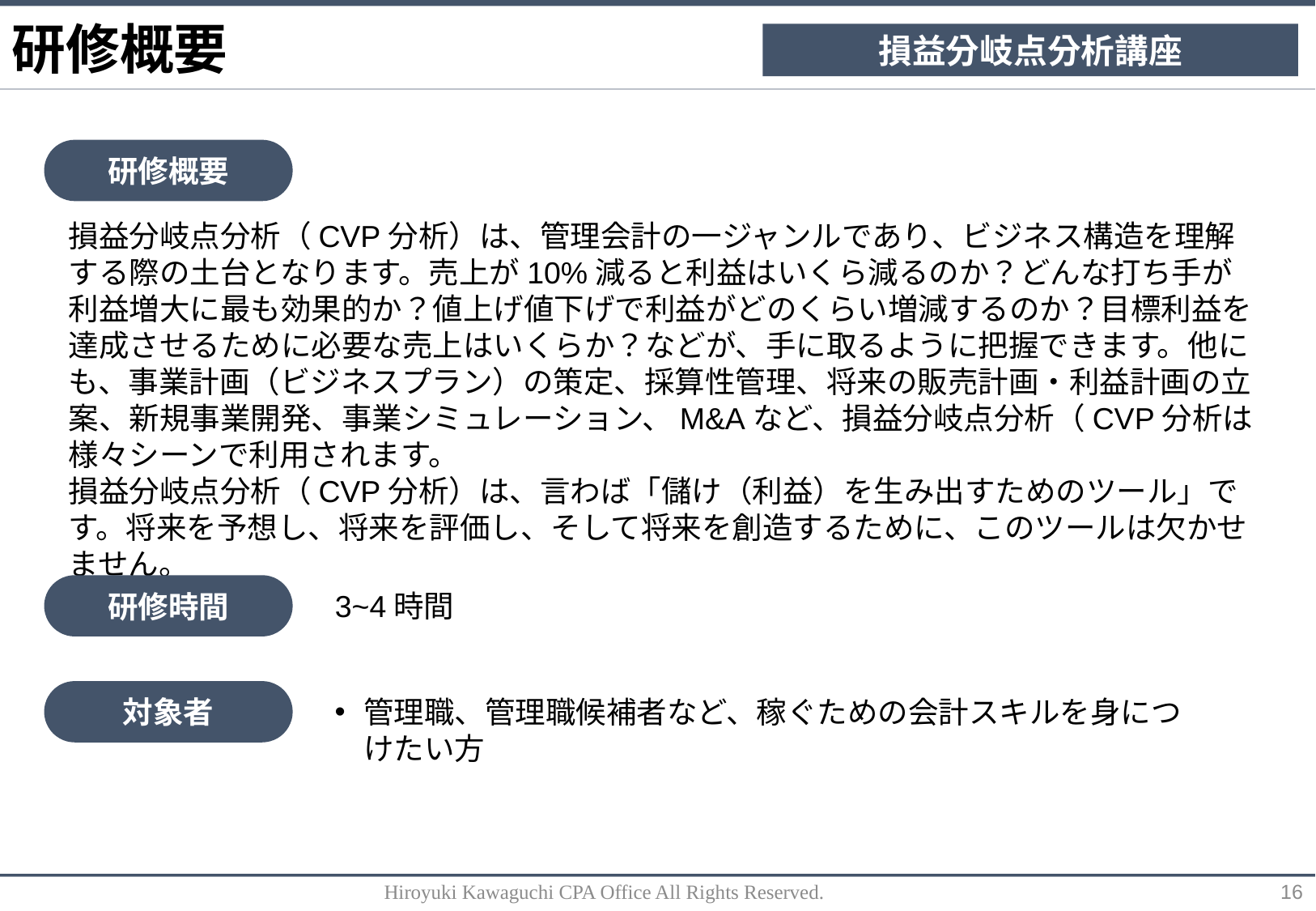

研修概要
損益分岐点分析講座
研修概要
損益分岐点分析（CVP分析）は、管理会計の一ジャンルであり、ビジネス構造を理解する際の土台となります。売上が10%減ると利益はいくら減るのか？どんな打ち手が利益増大に最も効果的か？値上げ値下げで利益がどのくらい増減するのか？目標利益を達成させるために必要な売上はいくらか？などが、手に取るように把握できます。他にも、事業計画（ビジネスプラン）の策定、採算性管理、将来の販売計画・利益計画の立案、新規事業開発、事業シミュレーション、M&Aなど、損益分岐点分析（CVP分析は様々シーンで利用されます。
損益分岐点分析（CVP分析）は、言わば「儲け（利益）を生み出すためのツール」です。将来を予想し、将来を評価し、そして将来を創造するために、このツールは欠かせません。
研修時間
3~4時間
対象者
管理職、管理職候補者など、稼ぐための会計スキルを身につけたい方
Hiroyuki Kawaguchi CPA Office All Rights Reserved.
16